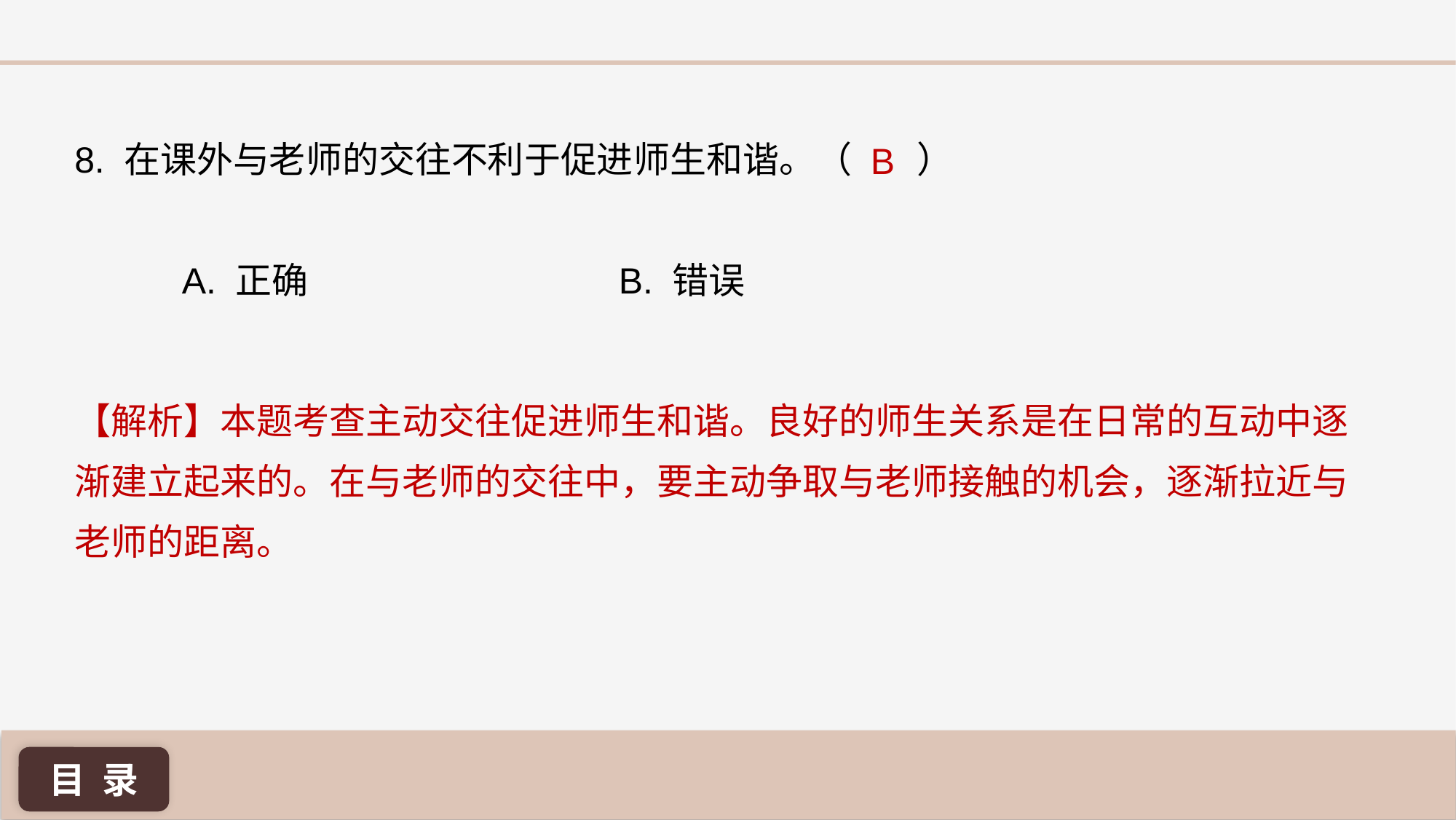

B
8. 在课外与老师的交往不利于促进师生和谐。（        ）
A. 正确 			B. 错误
【解析】本题考查主动交往促进师生和谐。良好的师生关系是在日常的互动中逐渐建立起来的。在与老师的交往中，要主动争取与老师接触的机会，逐渐拉近与老师的距离。